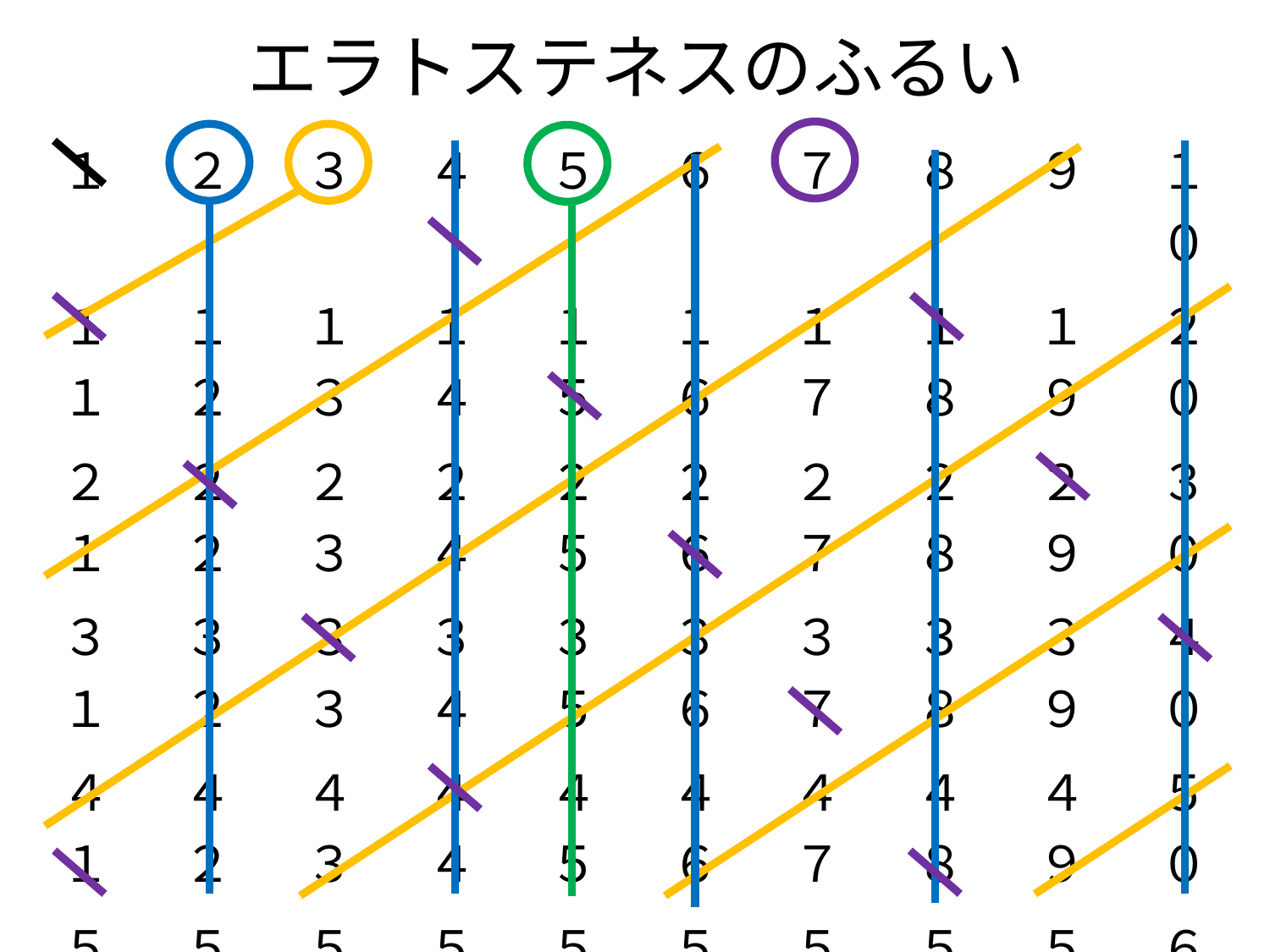

# エラトステネスのふるい

| １ | ２ | ３ | ４ | ５ | ６ | ７ | ８ | ９ | １０ |
| --- | --- | --- | --- | --- | --- | --- | --- | --- | --- |
| １１ | １２ | １３ | １４ | １５ | １６ | １７ | １８ | １９ | ２０ |
| ２１ | ２２ | ２３ | ２４ | ２５ | ２６ | ２７ | ２８ | ２９ | ３０ |
| ３１ | ３２ | ３３ | ３４ | ３５ | ３６ | ３７ | ３８ | ３９ | ４０ |
| ４１ | ４２ | ４３ | ４４ | ４５ | ４６ | ４７ | ４８ | ４９ | ５０ |
| ５１ | ５２ | ５３ | ５４ | ５５ | ５６ | ５７ | ５８ | ５９ | ６０ |
| ６１ | ６２ | ６３ | ６４ | ６５ | ６６ | ６７ | ６８ | ６９ | ７０ |
| ７１ | ７２ | ７３ | ７４ | ７５ | ７６ | ７７ | ７８ | ７９ | ８０ |
| ８１ | ８２ | ８３ | ８４ | ８５ | ８６ | ８７ | ８８ | ８９ | ９０ |
| ９１ | ９２ | ９３ | ９４ | ９５ | ９６ | ９７ | ９８ | ９９ | 100 |